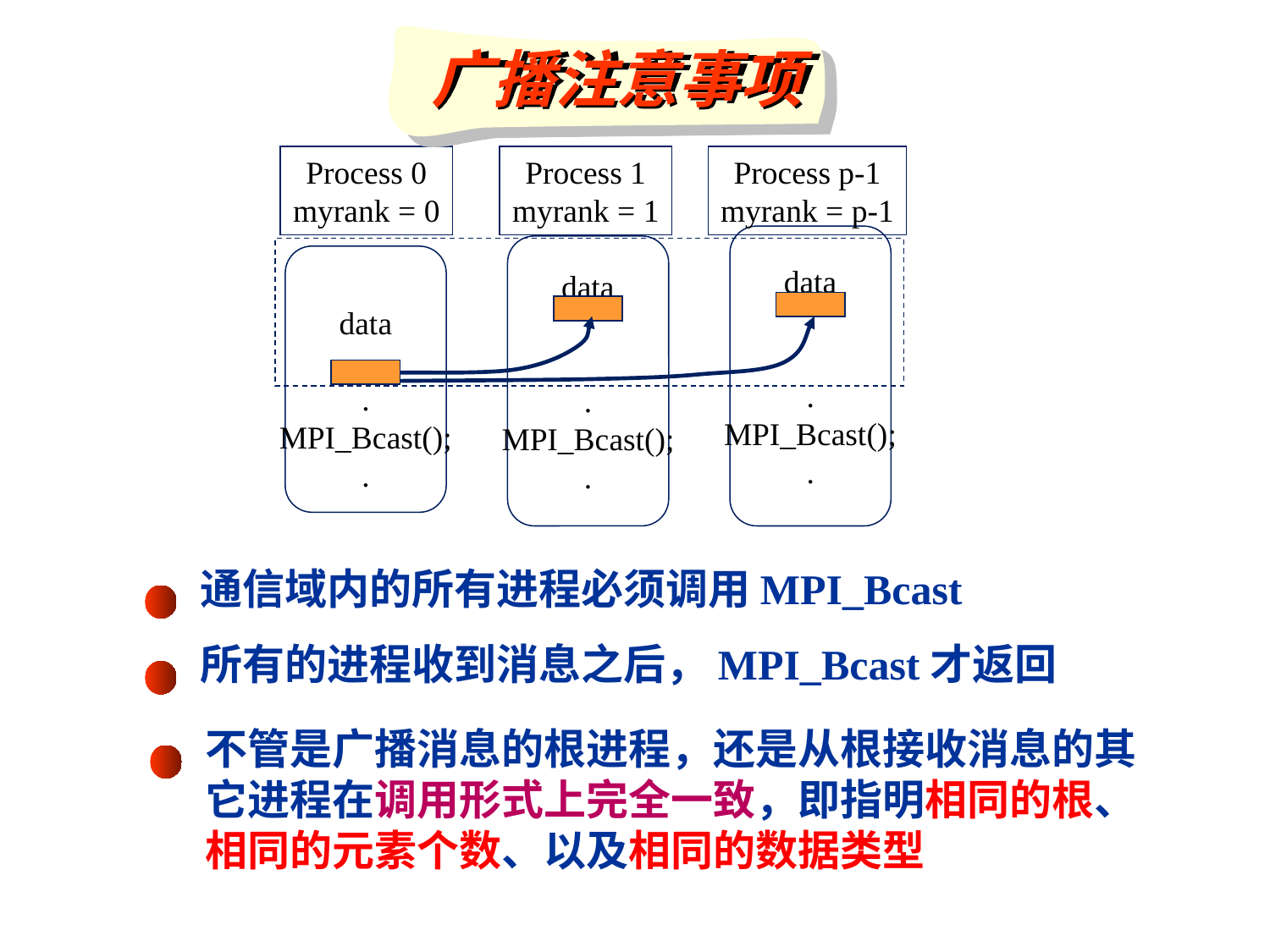

广播注意事项
Process 0
myrank = 0
Process 1
myrank = 1
Process p-1
myrank = p-1
data

.
MPI_Bcast();
.
data

.
MPI_Bcast();
.

data
.
.
MPI_Bcast();
.

通信域内的所有进程必须调用MPI_Bcast

所有的进程收到消息之后，MPI_Bcast才返回

不管是广播消息的根进程，还是从根接收消息的其它进程在调用形式上完全一致，即指明相同的根、相同的元素个数、以及相同的数据类型